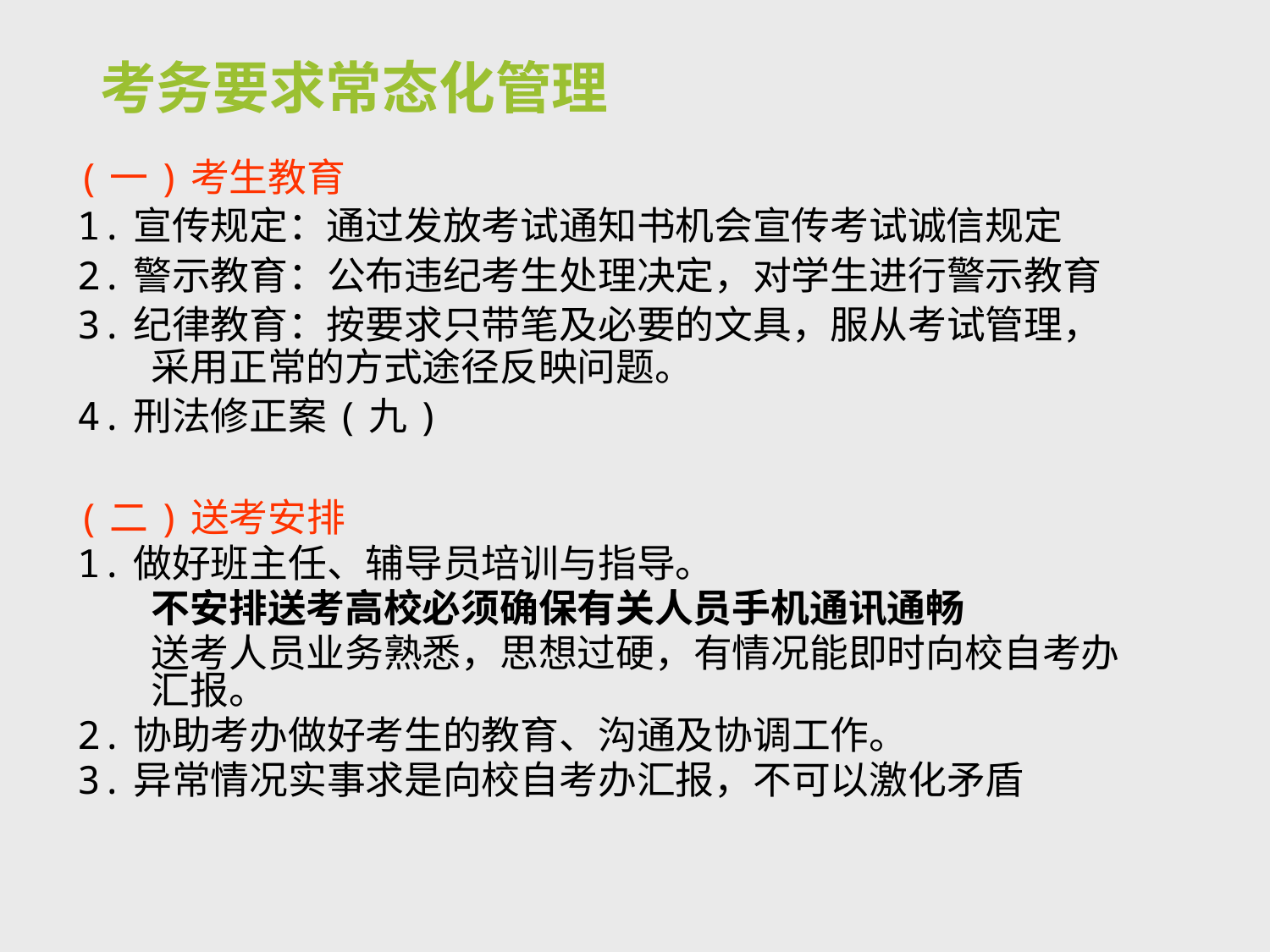

# 考务要求常态化管理
(一)考生教育
1.宣传规定：通过发放考试通知书机会宣传考试诚信规定
2.警示教育：公布违纪考生处理决定，对学生进行警示教育
3.纪律教育：按要求只带笔及必要的文具，服从考试管理，采用正常的方式途径反映问题。
4.刑法修正案(九)
(二)送考安排
1.做好班主任、辅导员培训与指导。
	不安排送考高校必须确保有关人员手机通讯通畅
	送考人员业务熟悉，思想过硬，有情况能即时向校自考办汇报。
2.协助考办做好考生的教育、沟通及协调工作。
3.异常情况实事求是向校自考办汇报，不可以激化矛盾